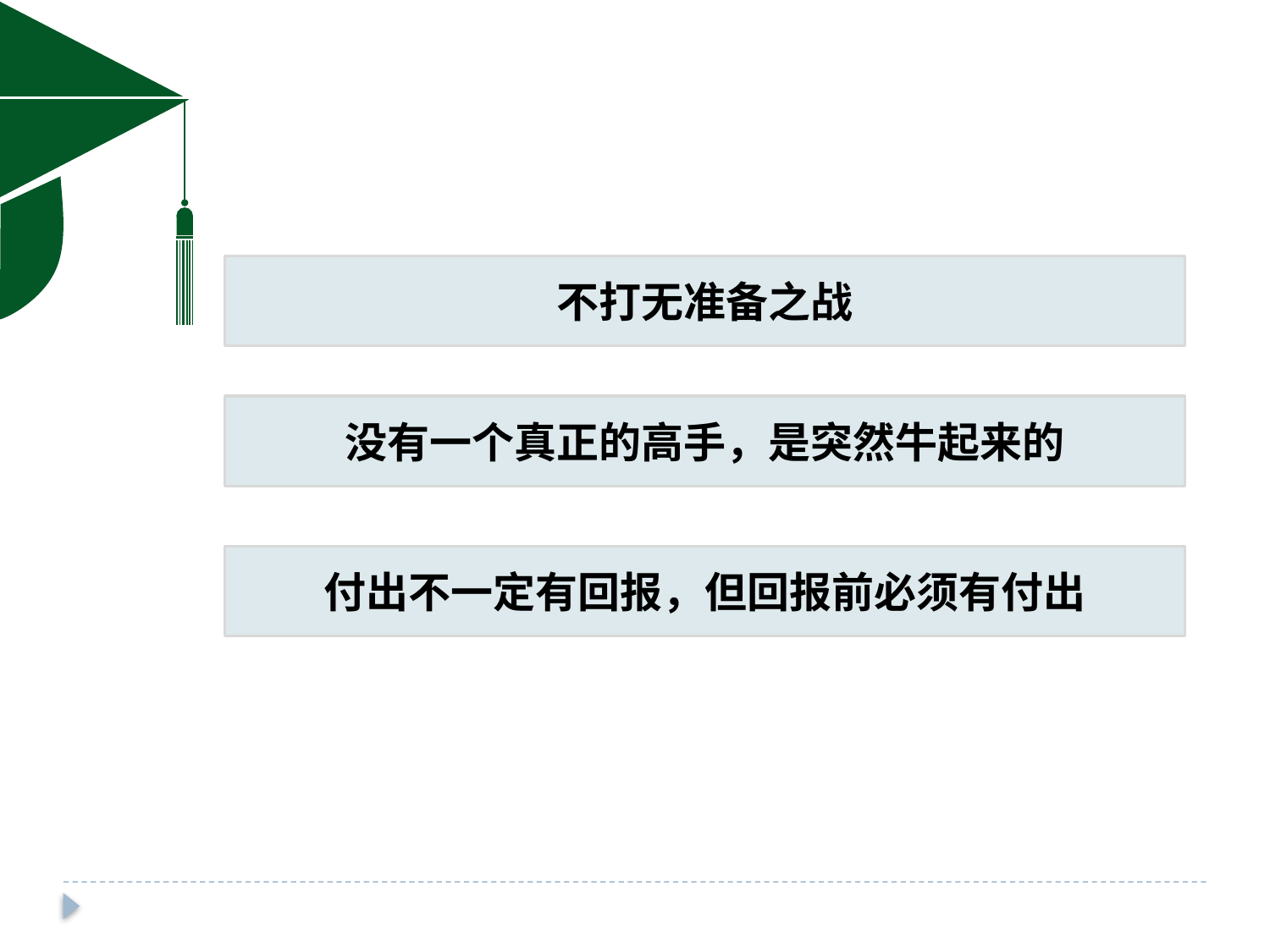

不打无准备之战
没有一个真正的高手，是突然牛起来的
付出不一定有回报，但回报前必须有付出